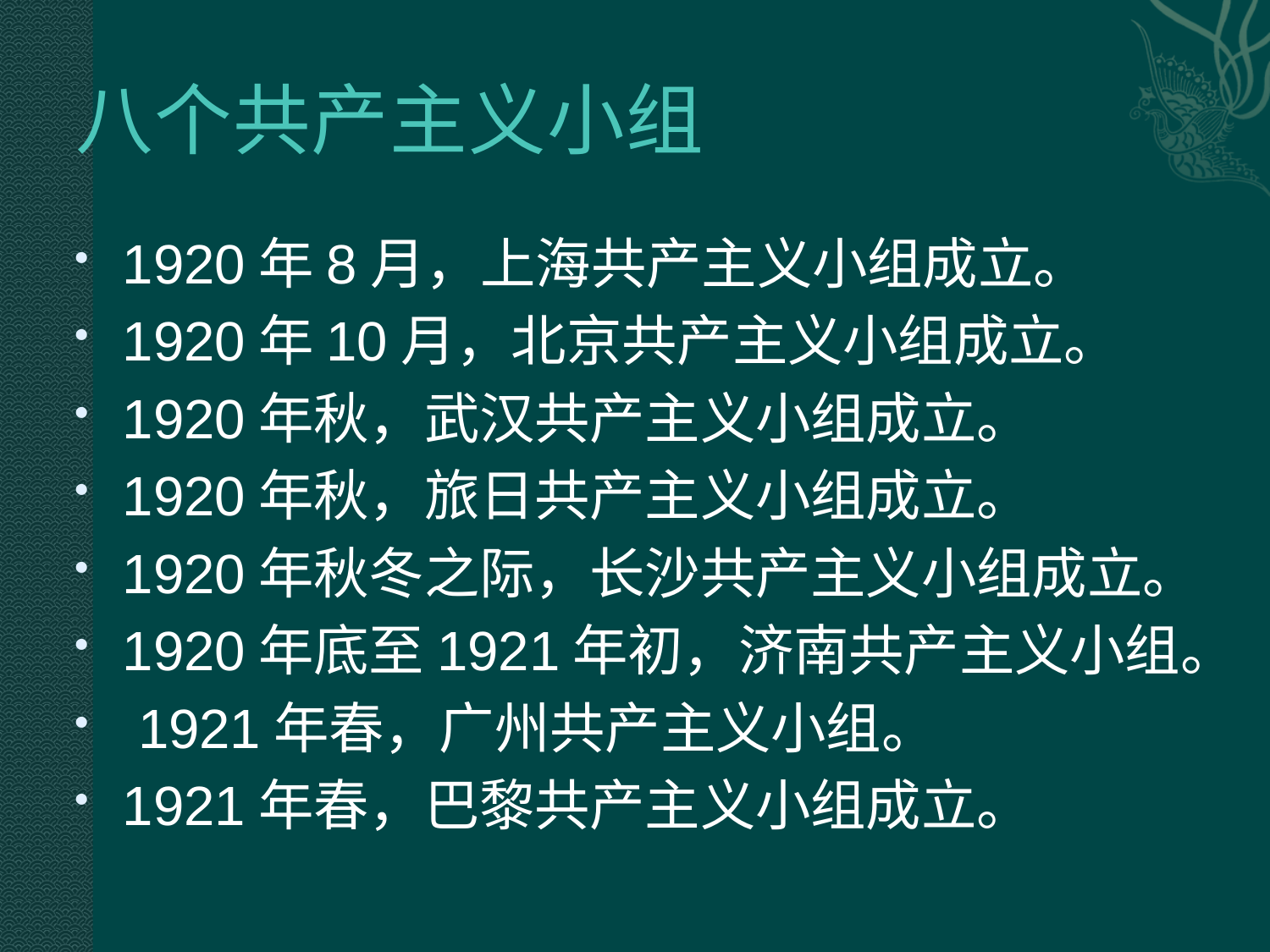

# 八个共产主义小组
1920年8月，上海共产主义小组成立。
1920年10月，北京共产主义小组成立。
1920年秋，武汉共产主义小组成立。
1920年秋，旅日共产主义小组成立。
1920年秋冬之际，长沙共产主义小组成立。
1920年底至1921年初，济南共产主义小组。
 1921年春，广州共产主义小组。
1921年春，巴黎共产主义小组成立。